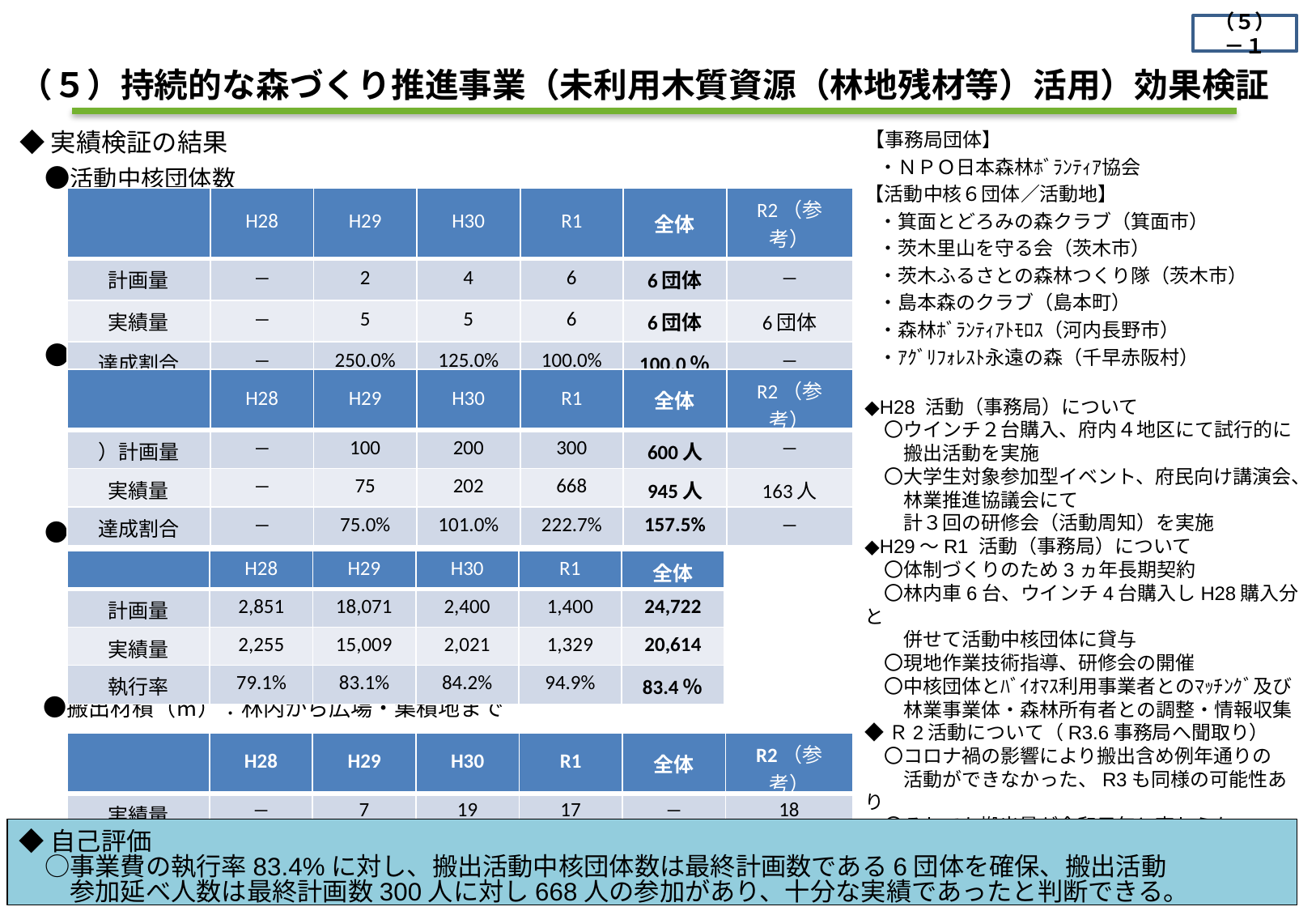

（５）－１
（５）持続的な森づくり推進事業（未利用木質資源（林地残材等）活用）効果検証
◆実績検証の結果
　●活動中核団体数

　●搬出活動参加延べ人数

　●事業費（千円）

　●搬出材積（㎥）：林内から広場・集積地まで
【事務局団体】
  ・ＮＰＯ日本森林ﾎﾞﾗﾝﾃｨｱ協会
【活動中核６団体／活動地】
  ・箕面とどろみの森クラブ（箕面市）
  ・茨木里山を守る会（茨木市）
  ・茨木ふるさとの森林つくり隊（茨木市）
  ・島本森のクラブ（島本町）
  ・森林ﾎﾞﾗﾝﾃｨｱﾄﾓﾛｽ（河内長野市）
  ・ｱｸﾞﾘﾌｫﾚｽﾄ永遠の森（千早赤阪村）

|  | H28 | H29 | H30 | R1 | 全体 | R2（参考） |
| --- | --- | --- | --- | --- | --- | --- |
| 計画量 | ― | 2 | 4 | 6 | 6団体 | ― |
| 実績量 | ― | 5 | 5 | 6 | 6団体 | 6団体 |
| 達成割合 | ― | 250.0% | 125.0% | 100.0% | 100.0％ | ― |
|  | H28 | H29 | H30 | R1 | 全体 | R2（参考） |
| --- | --- | --- | --- | --- | --- | --- |
| ）計画量 | ― | 100 | 200 | 300 | 600人 | ― |
| 実績量 | ― | 75 | 202 | 668 | 945人 | 163人 |
| 達成割合 | ― | 75.0% | 101.0% | 222.7% | 157.5% | ― |
◆H28 活動（事務局）について
　〇ウインチ２台購入、府内４地区にて試行的に
　　搬出活動を実施
　〇大学生対象参加型イベント、府民向け講演会、
　　林業推進協議会にて
　　計３回の研修会（活動周知）を実施
◆H29～R1 活動（事務局）について
　〇体制づくりのため3ヵ年長期契約
　〇林内車6台、ウインチ4台購入しH28購入分と
　　併せて活動中核団体に貸与
　〇現地作業技術指導、研修会の開催
　〇中核団体とﾊﾞｲｵﾏｽ利用事業者とのﾏｯﾁﾝｸﾞ及び
　　林業事業体・森林所有者との調整・情報収集
◆Ｒ2活動について（R3.6事務局へ聞取り）
　〇コロナ禍の影響により搬出含め例年通りの
　　活動ができなかった、R3も同様の可能性あり
　〇それでも搬出量が令和元年と変わらない
　　のは、搬出技術が向上したことによる
|  | H28 | H29 | H30 | R1 | 全体 |
| --- | --- | --- | --- | --- | --- |
| 計画量 | 2,851 | 18,071 | 2,400 | 1,400 | 24,722 |
| 実績量 | 2,255 | 15,009 | 2,021 | 1,329 | 20,614 |
| 執行率 | 79.1% | 83.1% | 84.2% | 94.9% | 83.4％ |
|  | H28 | H29 | H30 | R1 | 全体 | R2（参考） |
| --- | --- | --- | --- | --- | --- | --- |
| 実績量 | ― | 7 | 19 | 17 | ― | 18 |
◆自己評価
　○事業費の執行率83.4%に対し、搬出活動中核団体数は最終計画数である6団体を確保、搬出活動
　　参加延べ人数は最終計画数300人に対し668人の参加があり、十分な実績であったと判断できる。